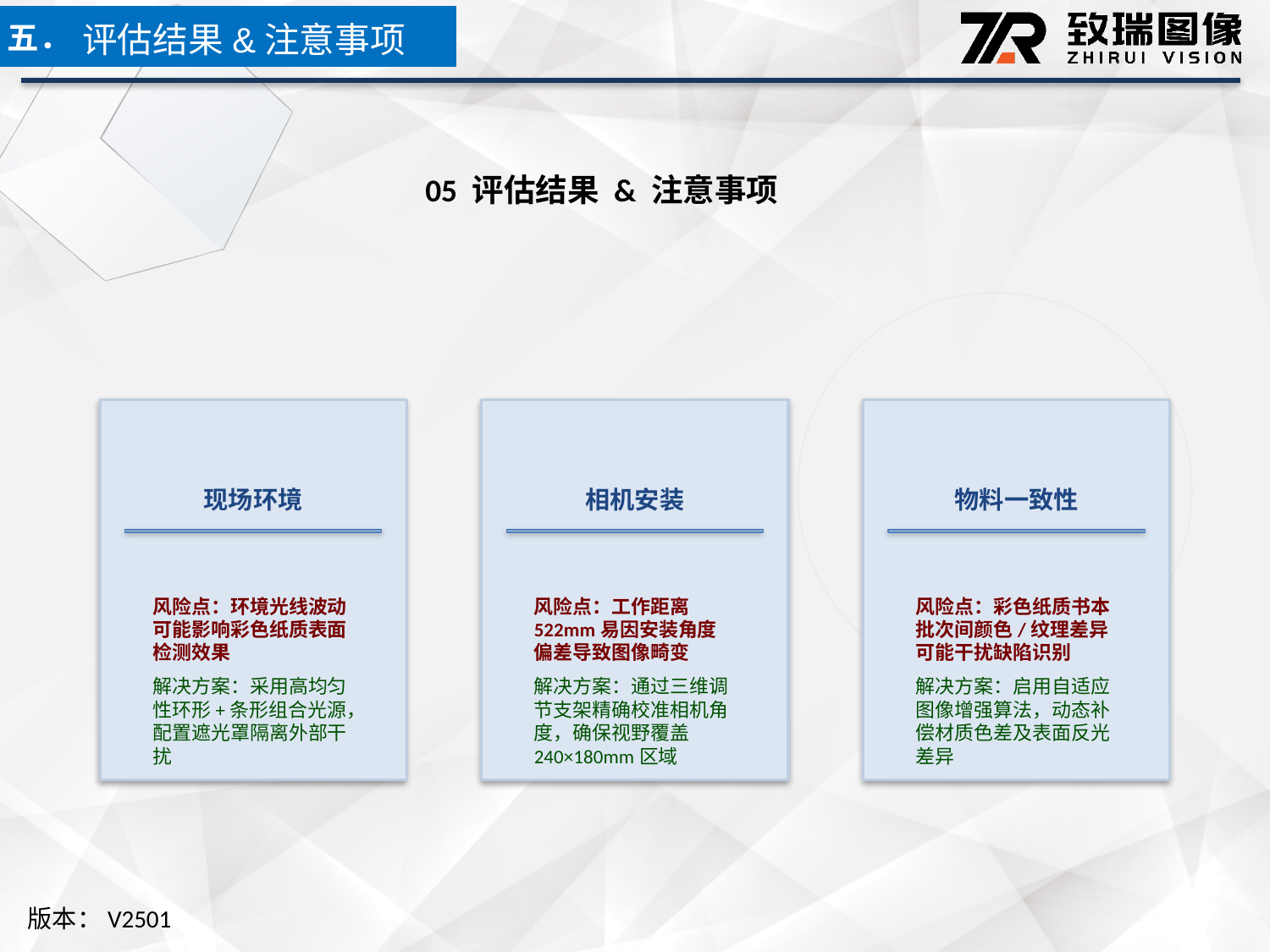

五．
评估结果&注意事项

05 评估结果 & 注意事项

现场环境

相机安装

物料一致性

风险点：环境光线波动可能影响彩色纸质表面检测效果
解决方案：采用高均匀性环形+条形组合光源，配置遮光罩隔离外部干扰

风险点：工作距离522mm易因安装角度偏差导致图像畸变
解决方案：通过三维调节支架精确校准相机角度，确保视野覆盖240×180mm区域

风险点：彩色纸质书本批次间颜色/纹理差异可能干扰缺陷识别
解决方案：启用自适应图像增强算法，动态补偿材质色差及表面反光差异